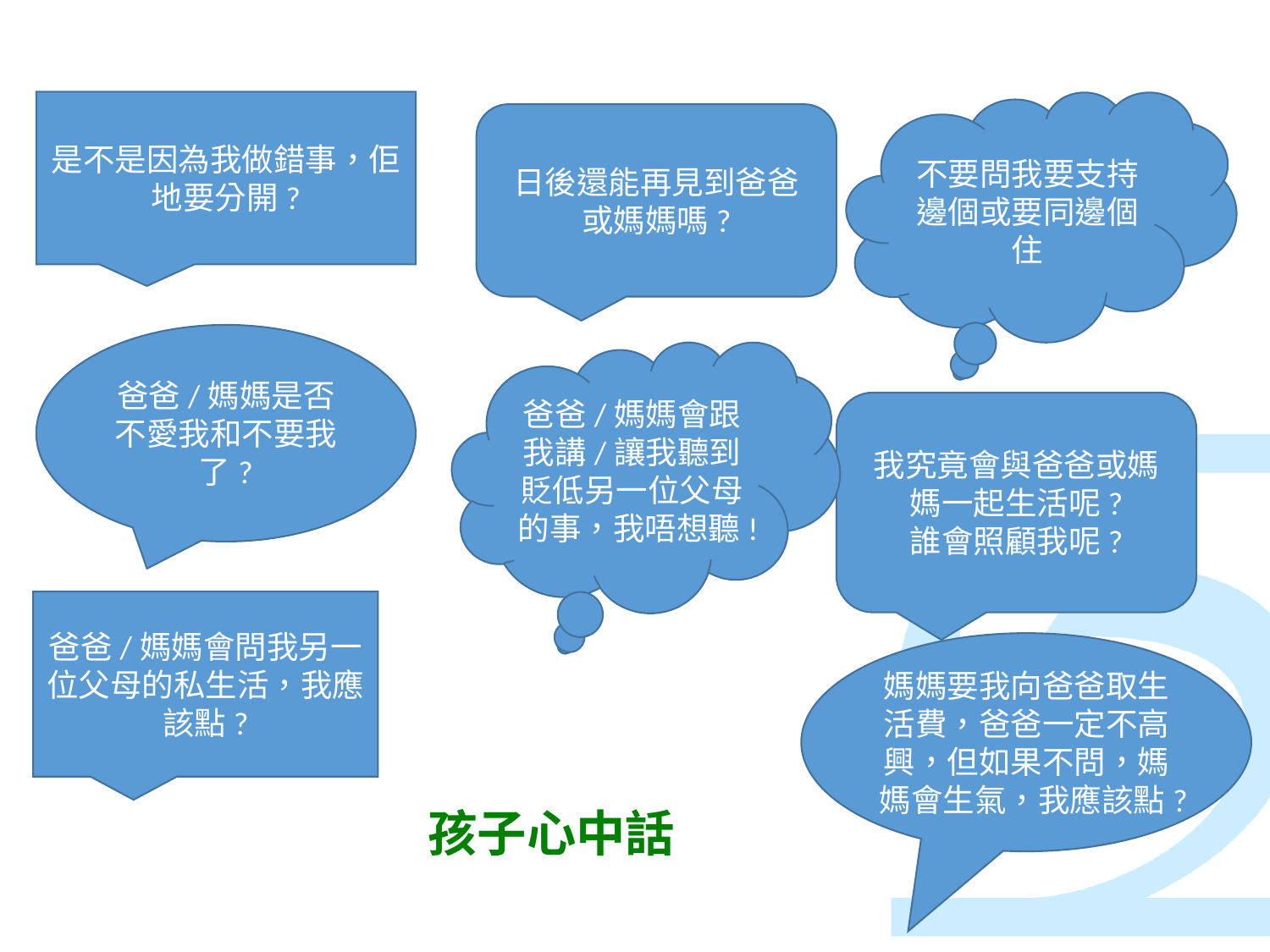

是不是因為我做錯事，佢地要分開?
不要問我要支持邊個或要同邊個住
日後還能再見到爸爸或媽媽嗎?
爸爸/媽媽是否不愛我和不要我了?
爸爸/媽媽會跟我講/讓我聽到貶低另一位父母的事，我唔想聽!
我究竟會與爸爸或媽媽一起生活呢?
誰會照顧我呢?
爸爸/媽媽會問我另一位父母的私生活，我應該點?
媽媽要我向爸爸取生活費，爸爸一定不高興，但如果不問，媽媽會生氣，我應該點?
孩子心中話
13